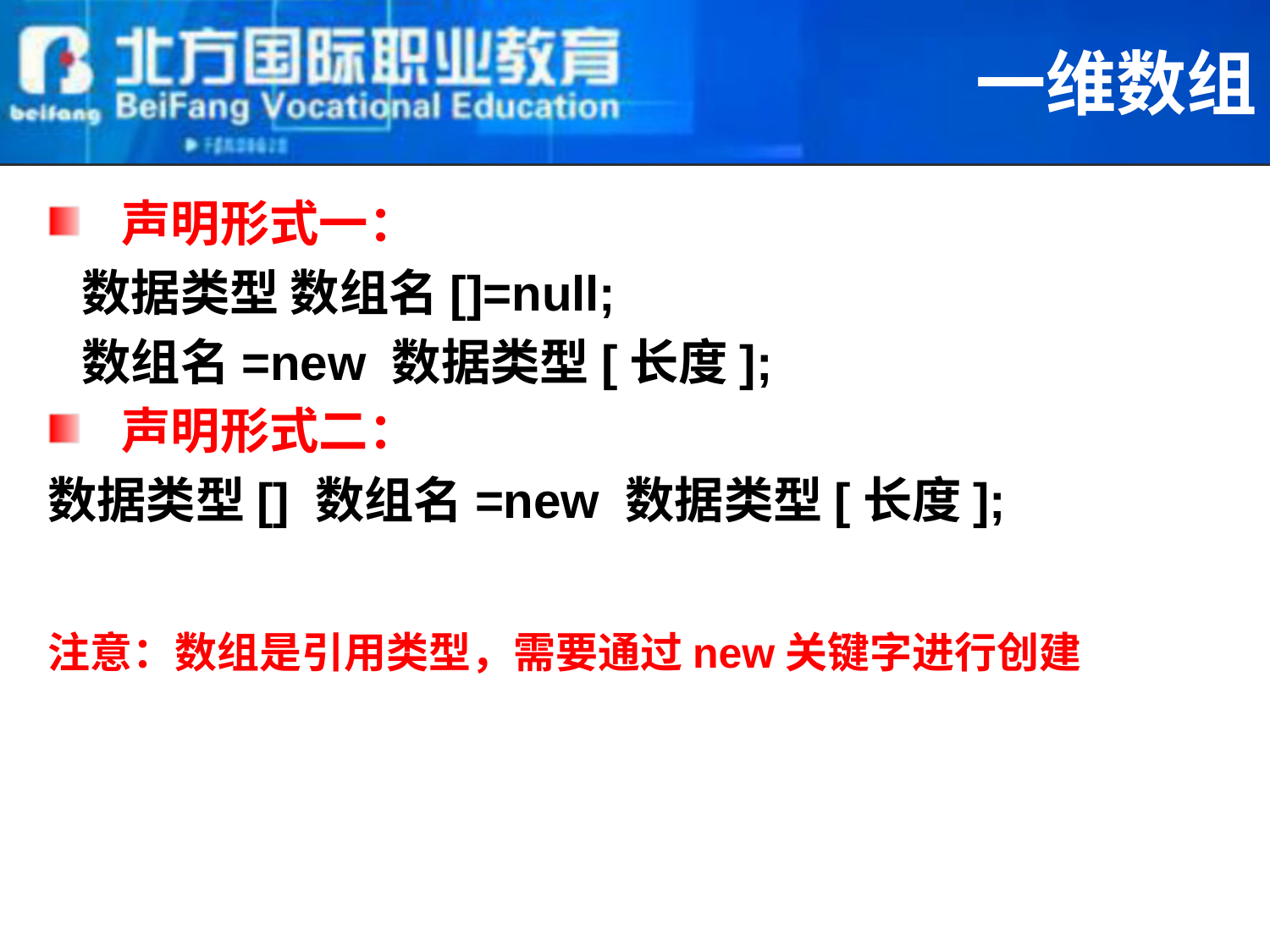

# 一维数组
声明形式一：
  数据类型 数组名[]=null;
  数组名=new 数据类型[长度];
声明形式二：
数据类型[] 数组名=new 数据类型[长度];

注意：数组是引用类型，需要通过new关键字进行创建